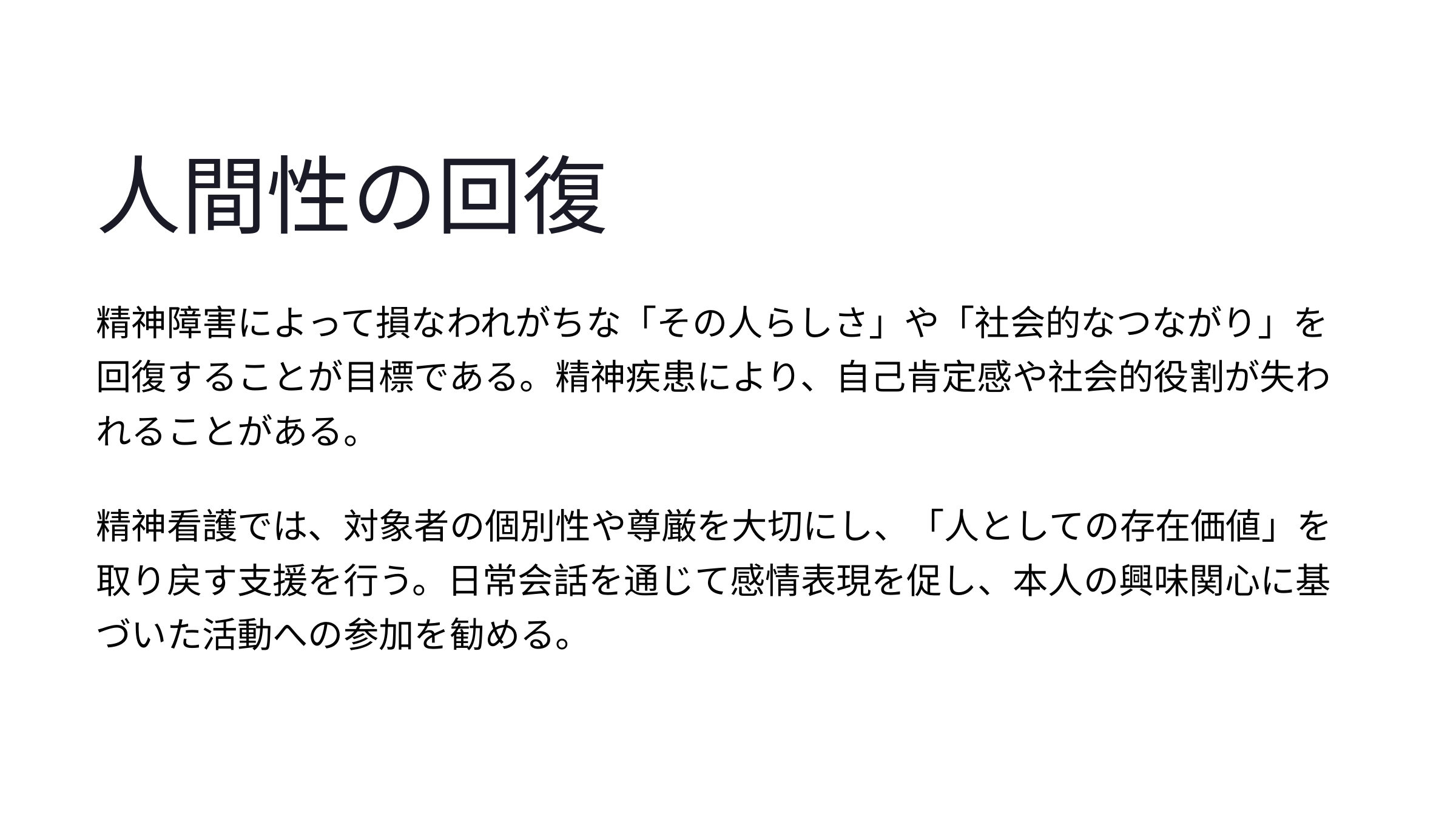

人間性の回復
精神障害によって損なわれがちな「その人らしさ」や「社会的なつながり」を回復することが目標である。精神疾患により、自己肯定感や社会的役割が失われることがある。
精神看護では、対象者の個別性や尊厳を大切にし、「人としての存在価値」を取り戻す支援を行う。日常会話を通じて感情表現を促し、本人の興味関心に基づいた活動への参加を勧める。